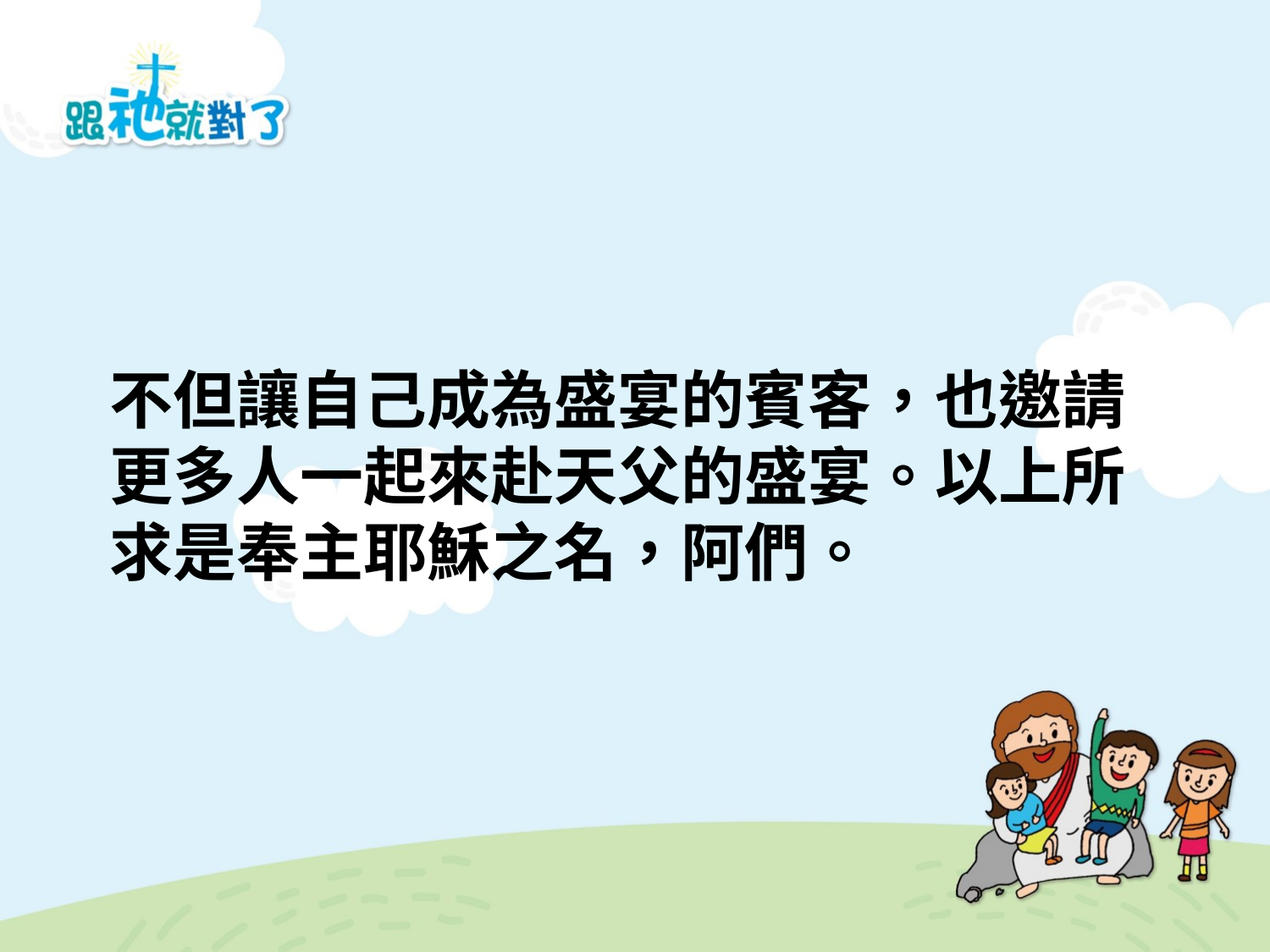

不但讓自己成為盛宴的賓客，也邀請更多人一起來赴天父的盛宴。以上所求是奉主耶穌之名，阿們。